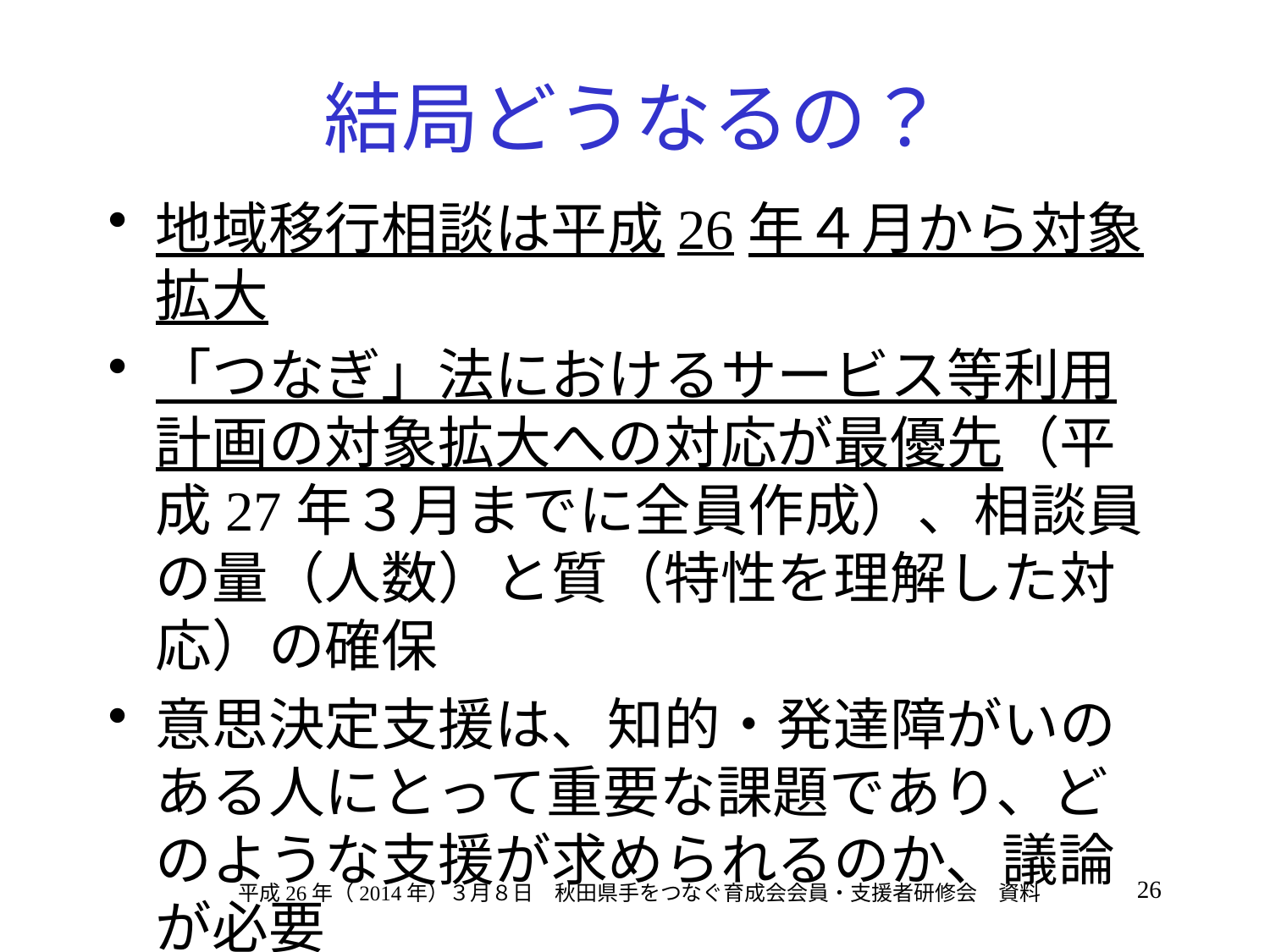

# 結局どうなるの？
地域移行相談は平成26年４月から対象拡大
「つなぎ」法におけるサービス等利用計画の対象拡大への対応が最優先（平成27年３月までに全員作成）、相談員の量（人数）と質（特性を理解した対応）の確保
意思決定支援は、知的・発達障がいのある人にとって重要な課題であり、どのような支援が求められるのか、議論が必要
26